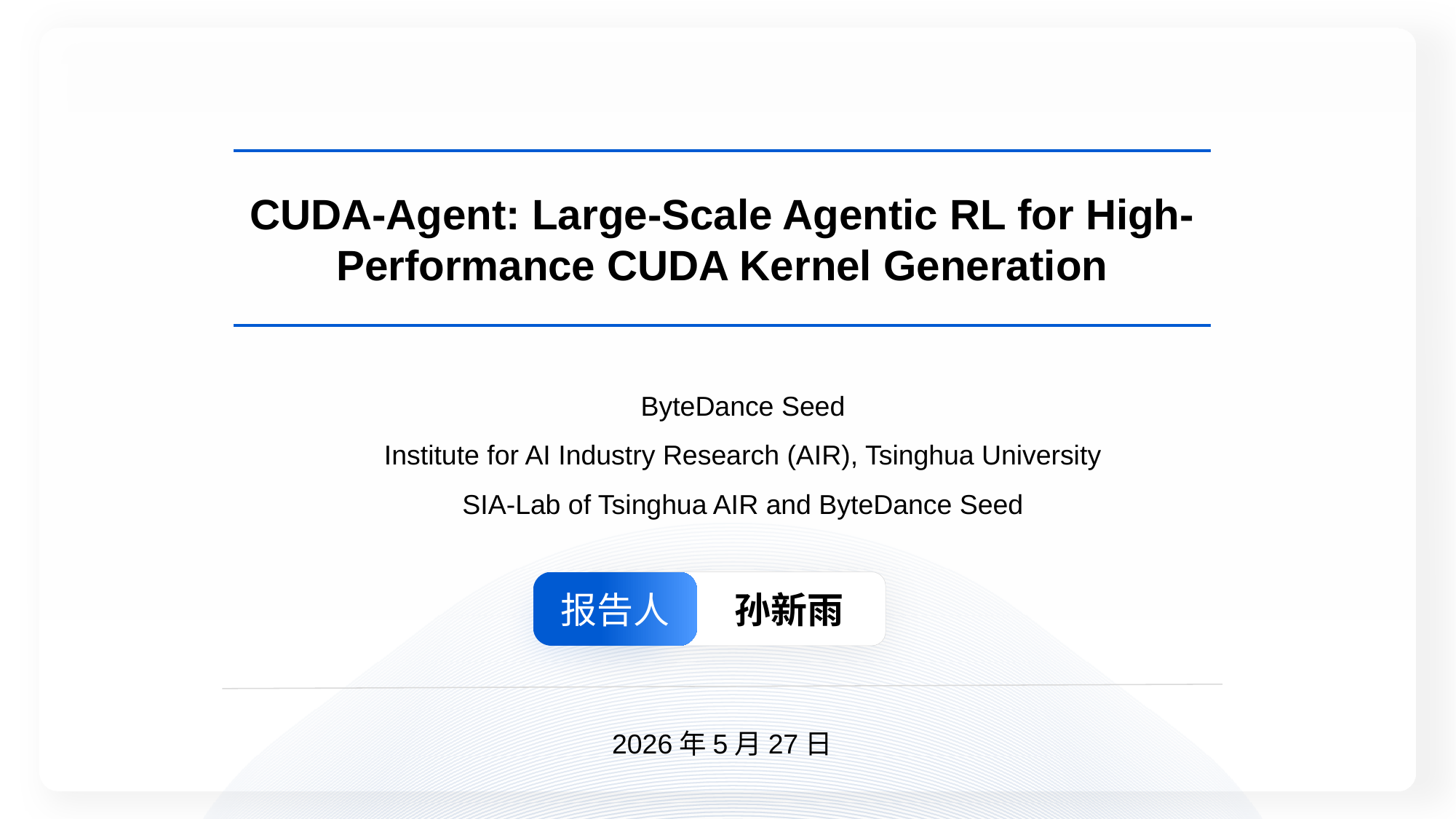

CUDA-Agent: Large-Scale Agentic RL for High-Performance CUDA Kernel Generation
ByteDance Seed
Institute for AI Industry Research (AIR), Tsinghua University
SIA-Lab of Tsinghua AIR and ByteDance Seed
报告人
孙新雨
2026年5月27日
1